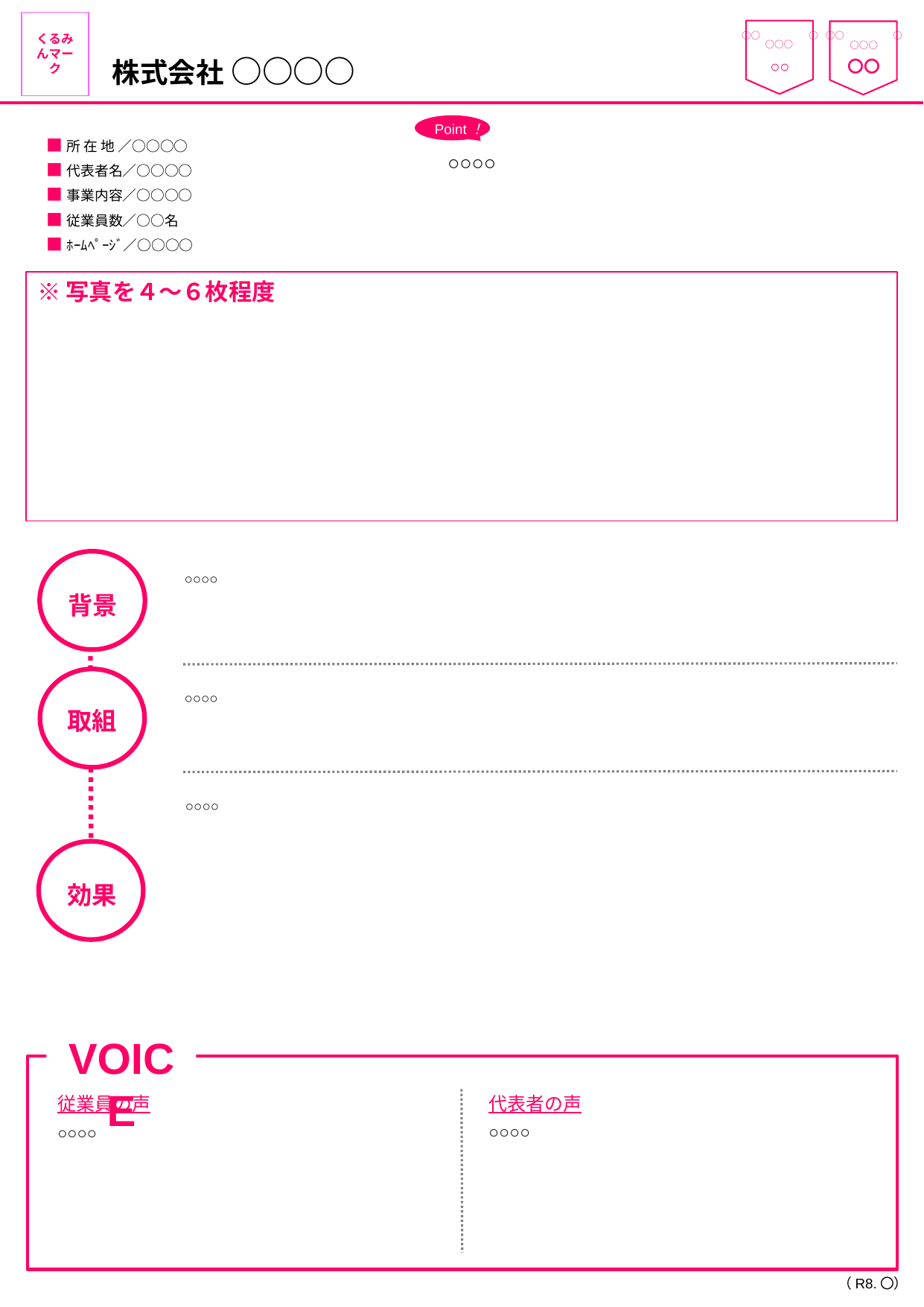

くるみんマーク

○○　　　　　○○○○
○○

○○　　　　　○○○○
〇〇
株式会社 ○○○○
Point！

■所 在 地 ／○○○○
■代表者名／○○○○
■事業内容／○○○○
■従業員数／○○名
■ﾎｰﾑﾍﾟｰｼﾞ／○○○○
○○○○
※写真を４～６枚程度

背景

取組

効果
○○○○
○○○○
○○○○
VOICE

従業員の声
○○○○
代表者の声
○○○○
（R8.〇）